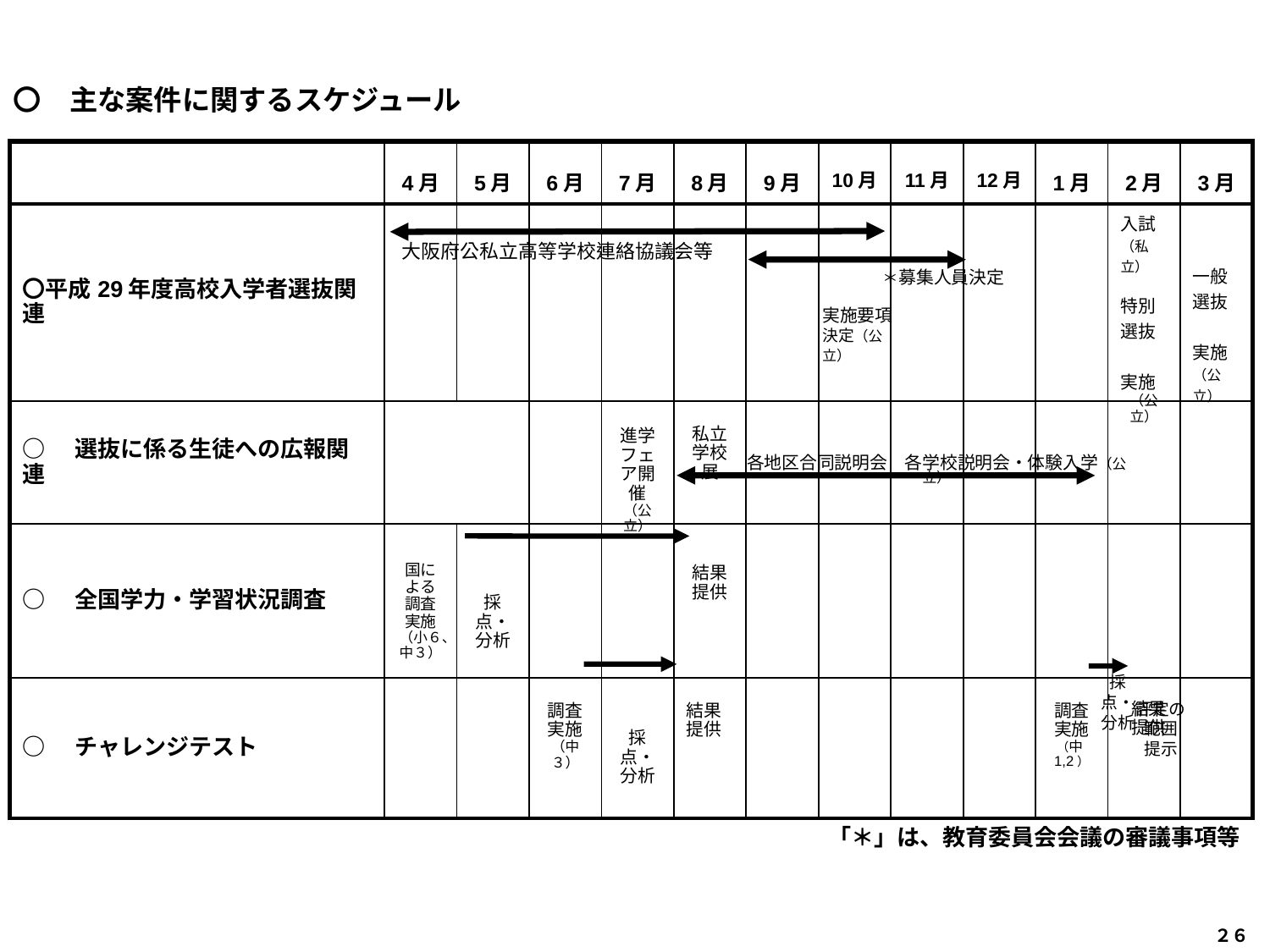

〇　主な案件に関するスケジュール
|  |  | 4月 | 5月 | 6月 | 7月 | 8月 | 9月 | 10月 | 11月 | 12月 | 1月 | 2月 | 3月 |
| --- | --- | --- | --- | --- | --- | --- | --- | --- | --- | --- | --- | --- | --- |
| 〇平成29年度高校入学者選抜関連 |  |  |  |  |  |  |  |  |  |  |  | 入試 （私立） 特別選抜　 実施 （公立） | 一般選抜　 実施 （公立） |
| ○　選抜に係る生徒への広報関連 |  |  |  |  | 進学フェア開催 （公立） | 私立学校展 |  |  |  |  |  |  |  |
| ○　全国学力・学習状況調査 |  | 国による調査 実施 （小６、中３） | 採点・分析 |  |  | 結果提供 |  |  |  |  |  |  |  |
| ○　チャレンジテスト |  |  |  | 調査 実施 （中３） | 採点・分析 | 結果提供 |  |  |  |  | 調査 実施 （中1,2） | 結果 提供 |  |
|  |  | 「＊」は、教育委員会会議の審議事項等 |  |  |  |  |  |  |  |  |  |  |  |
大阪府公私立高等学校連絡協議会等

＊募集人員決定

実施要項
決定（公立）
各地区合同説明会　各学校説明会・体験入学（公立）

採点・分析

評定の
範囲
提示
２６